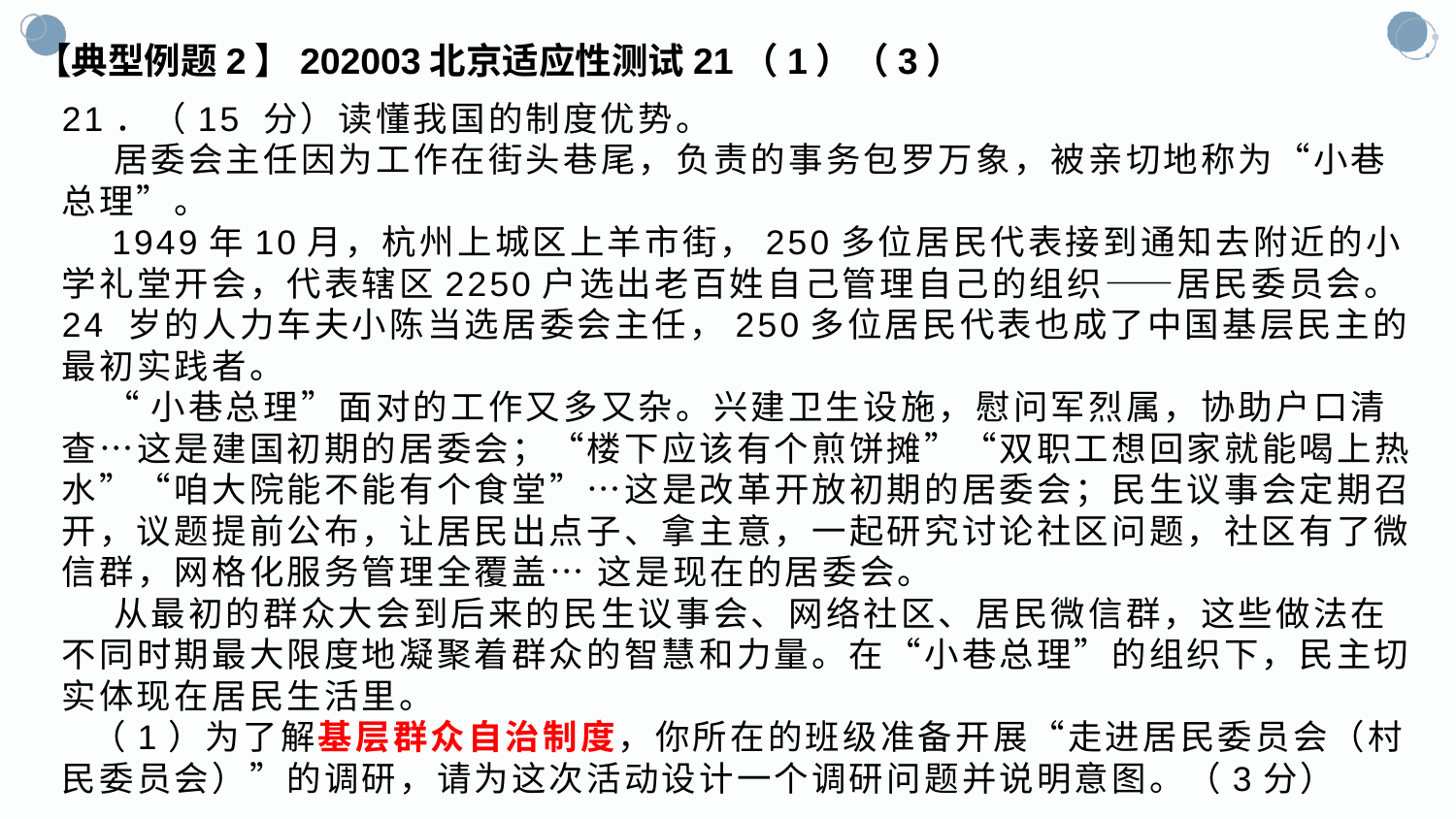

【典型例题2】202003北京适应性测试21（1）（3）
21．（15 分）读懂我国的制度优势。
    居委会主任因为工作在街头巷尾，负责的事务包罗万象，被亲切地称为“小巷总理”。
    1949年10月，杭州上城区上羊市街，250多位居民代表接到通知去附近的小学礼堂开会，代表辖区2250户选出老百姓自己管理自己的组织——居民委员会。24 岁的人力车夫小陈当选居委会主任，250多位居民代表也成了中国基层民主的最初实践者。
    “小巷总理”面对的工作又多又杂。兴建卫生设施，慰问军烈属，协助户口清查…这是建国初期的居委会；“楼下应该有个煎饼摊”“双职工想回家就能喝上热水”“咱大院能不能有个食堂”…这是改革开放初期的居委会；民生议事会定期召开，议题提前公布，让居民出点子、拿主意，一起研究讨论社区问题，社区有了微信群，网格化服务管理全覆盖… 这是现在的居委会。
    从最初的群众大会到后来的民生议事会、网络社区、居民微信群，这些做法在不同时期最大限度地凝聚着群众的智慧和力量。在“小巷总理”的组织下，民主切实体现在居民生活里。
  （1）为了解基层群众自治制度，你所在的班级准备开展“走进居民委员会（村民委员会）”的调研，请为这次活动设计一个调研问题并说明意图。（3分）